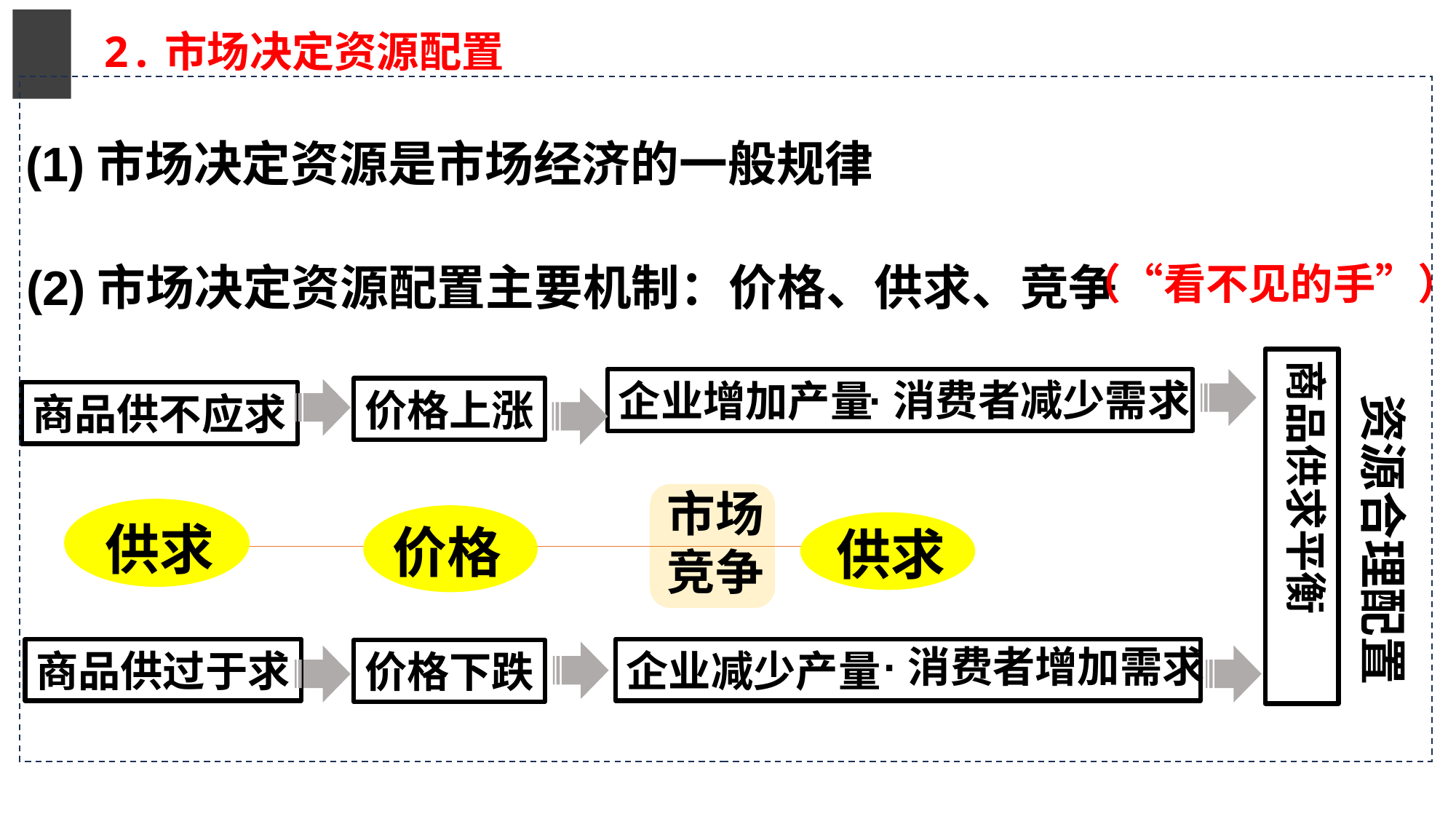

2.市场决定资源配置

(1)市场决定资源是市场经济的一般规律
(2)市场决定资源配置主要机制：价格、供求、竞争
（“看不见的手”）
商品供求平衡
企业增加产量

价格上涨

商品供不应求
资源合理配置

市场竞争

供求

价格
供求
商品供过于求
企业减少产量
价格下跌

·消费者减少需求

·消费者增加需求